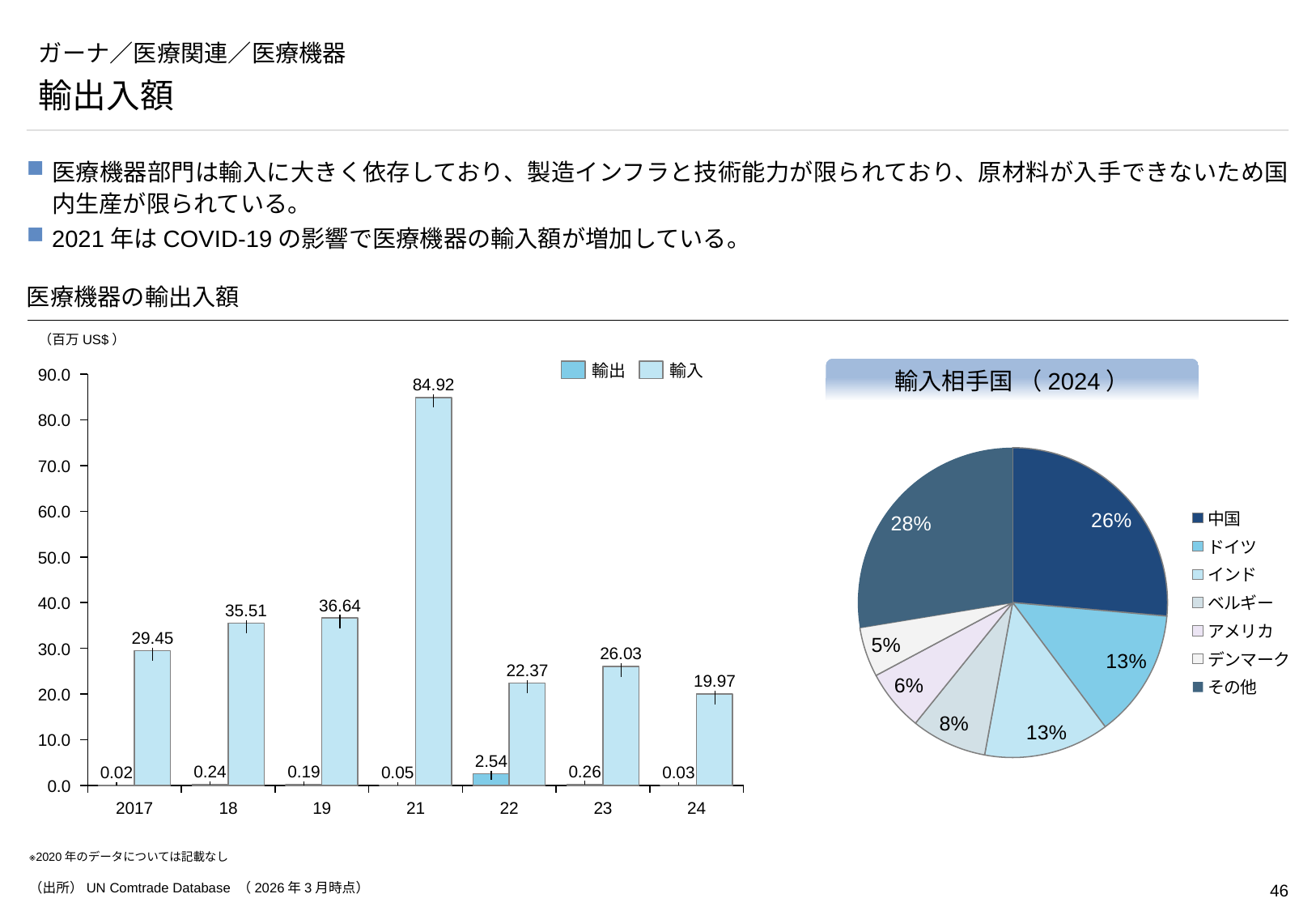

# ガーナ／医療関連／医療機器
輸出入額
医療機器部門は輸入に大きく依存しており、製造インフラと技術能力が限られており、原材料が入手できないため国内生産が限られている。
2021年はCOVID-19の影響で医療機器の輸入額が増加している。
医療機器の輸出入額
（百万US$）
輸入相手国 （2024）
輸出
輸入

### Chart

| Category |  |  |
|---|---|---|
90.0
84.92
80.0

### Chart

| Category |  |
|---|---|
| 中国 | 0.264 |
| ドイツ | 0.134 |
| インド | 0.131 |
| ベルギー | 0.079 |
| アメリカ | 0.064 |
| デンマーク | 0.052 |
| その他 | 0.276 |
70.0
60.0
50.0
40.0
36.64
35.51
29.45
30.0
26.03
22.37
19.97
20.0
10.0
2.54
0.26
0.24
0.19
0.05
0.03
0.02
0.0
2017
18
19
21
22
23
24
※2020年のデータについては記載なし
（出所）UN Comtrade Database （2026年3月時点）